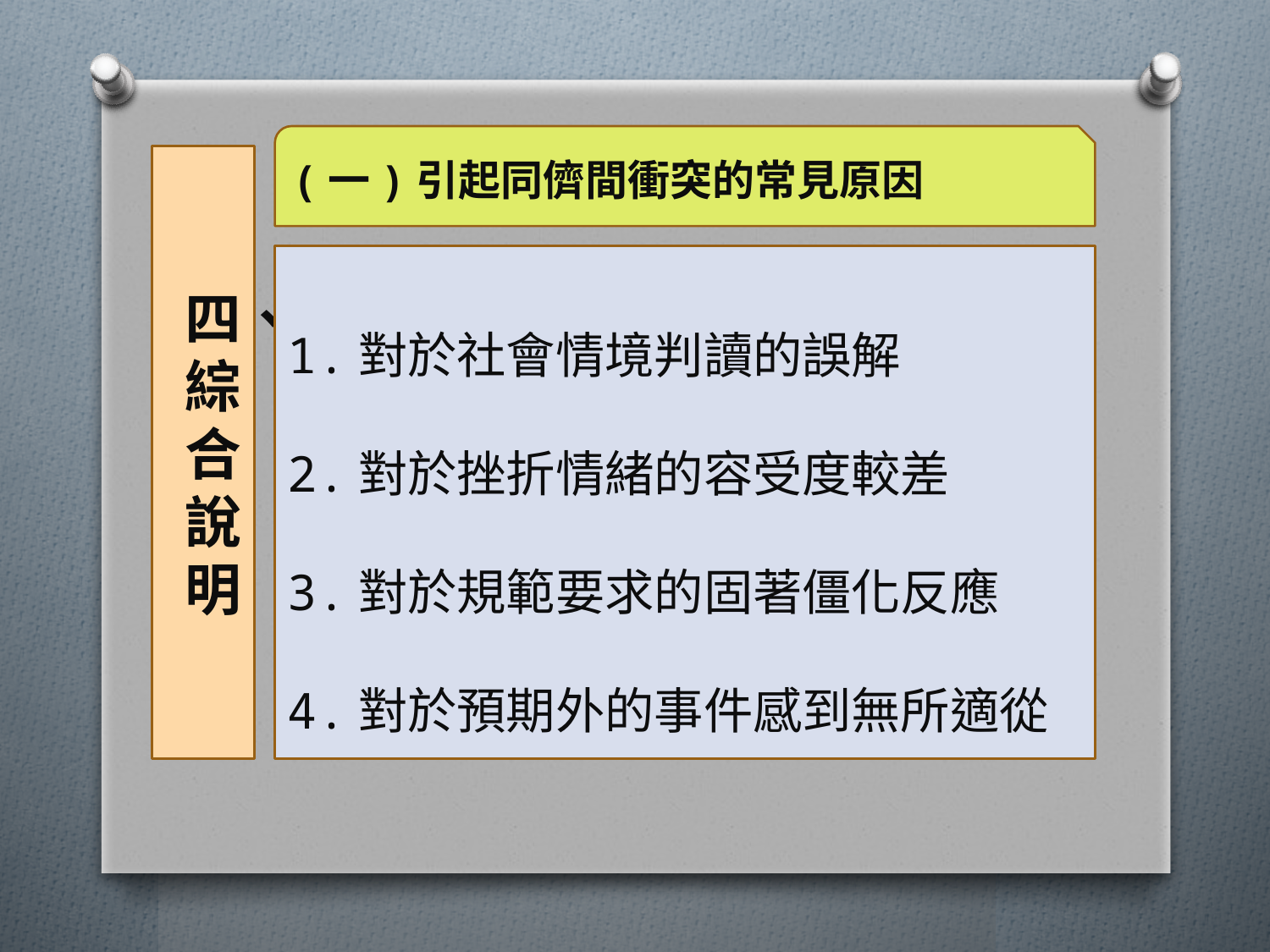

(一)引起同儕間衝突的常見原因
# 四、綜合說明
1.對於社會情境判讀的誤解
2.對於挫折情緒的容受度較差
3.對於規範要求的固著僵化反應
4.對於預期外的事件感到無所適從